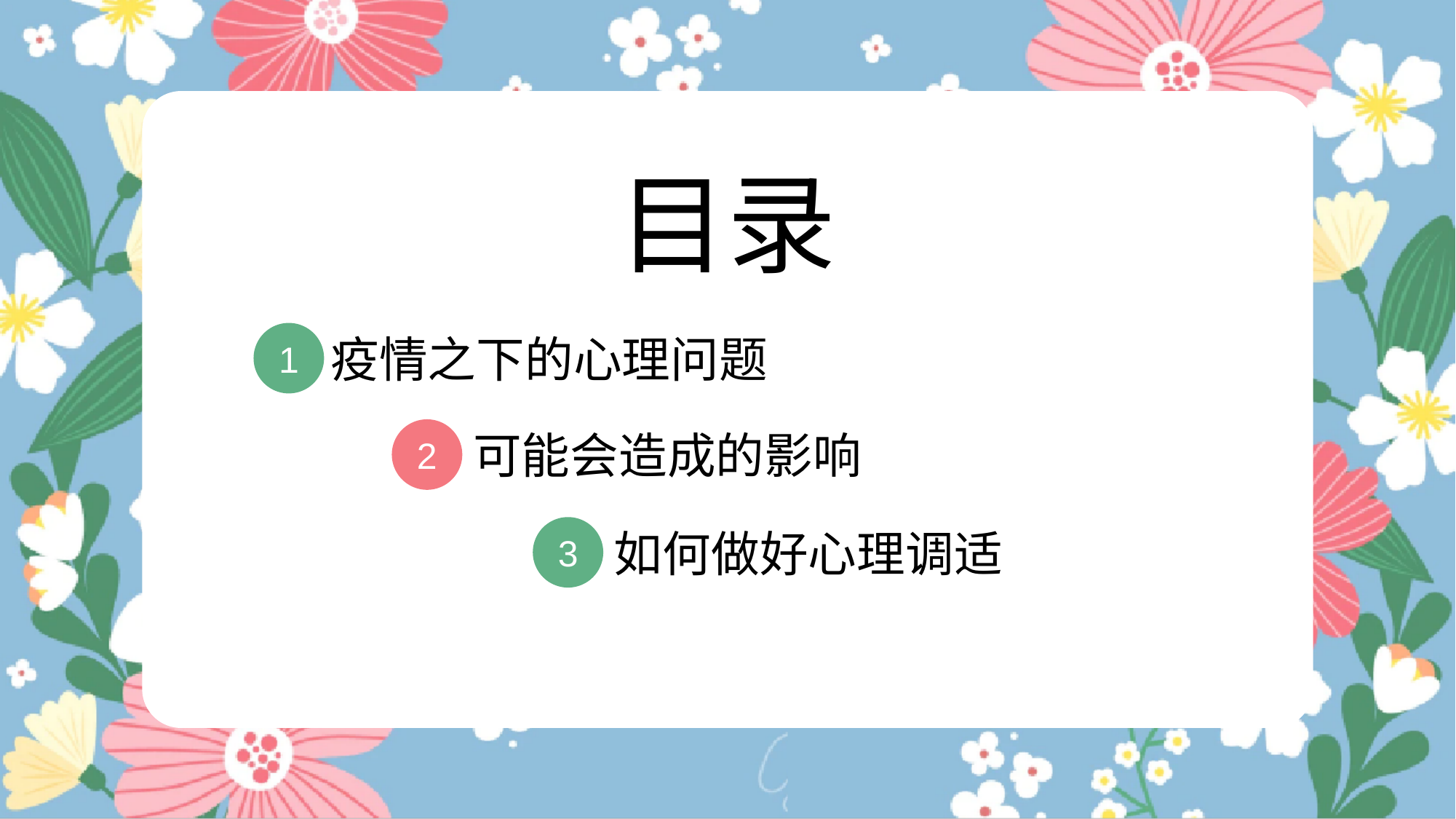

目录
1
疫情之下的心理问题
2
可能会造成的影响
3
如何做好心理调适